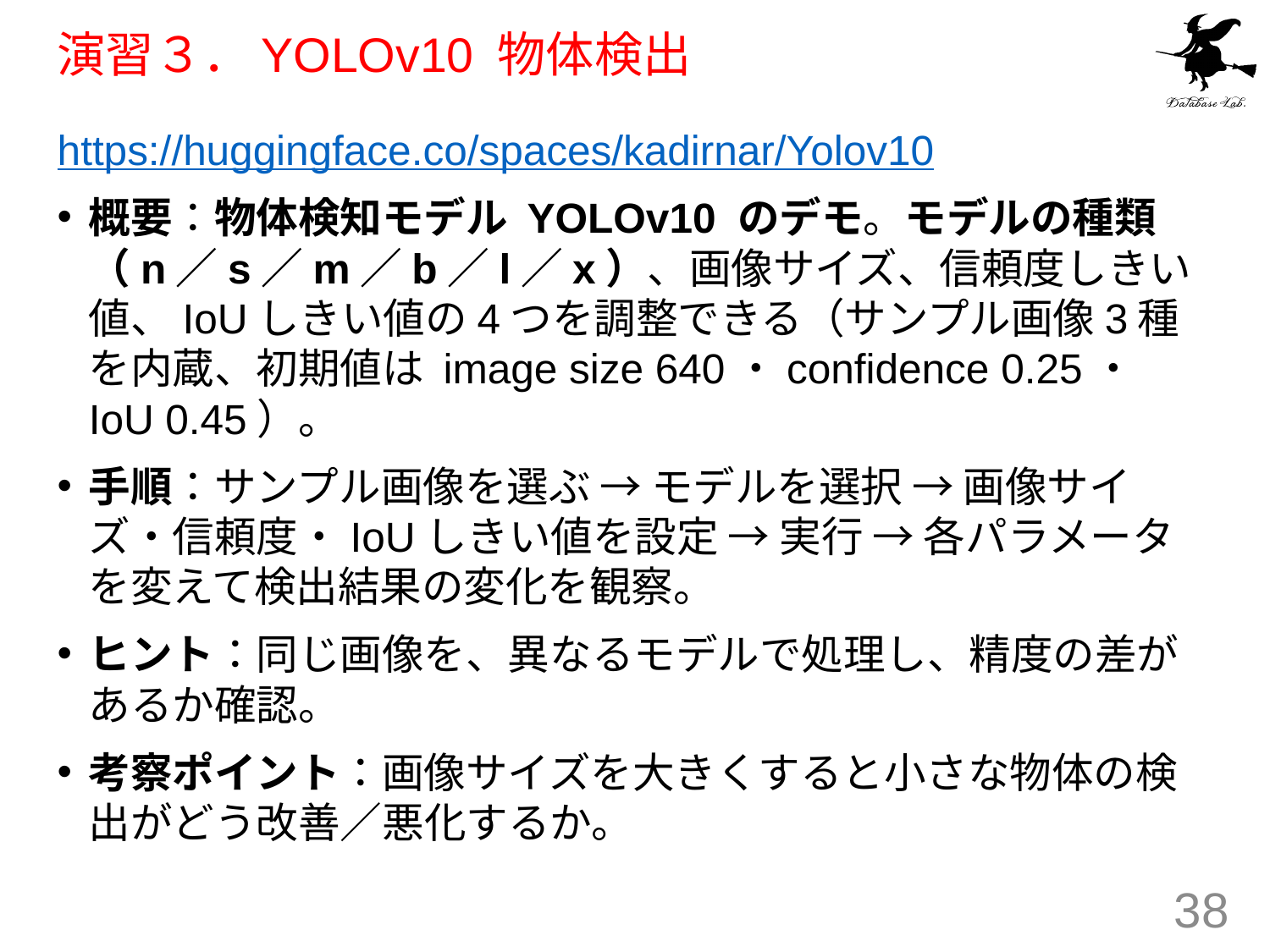

# 演習３．YOLOv10 物体検出
https://huggingface.co/spaces/kadirnar/Yolov10
概要：物体検知モデル YOLOv10 のデモ。モデルの種類（n／s／m／b／l／x）、画像サイズ、信頼度しきい値、IoUしきい値の4つを調整できる（サンプル画像3種を内蔵、初期値は image size 640・confidence 0.25・IoU 0.45）。
手順：サンプル画像を選ぶ → モデルを選択 → 画像サイズ・信頼度・IoUしきい値を設定 → 実行 → 各パラメータを変えて検出結果の変化を観察。
ヒント：同じ画像を、異なるモデルで処理し、精度の差があるか確認。
考察ポイント：画像サイズを大きくすると小さな物体の検出がどう改善／悪化するか。
38